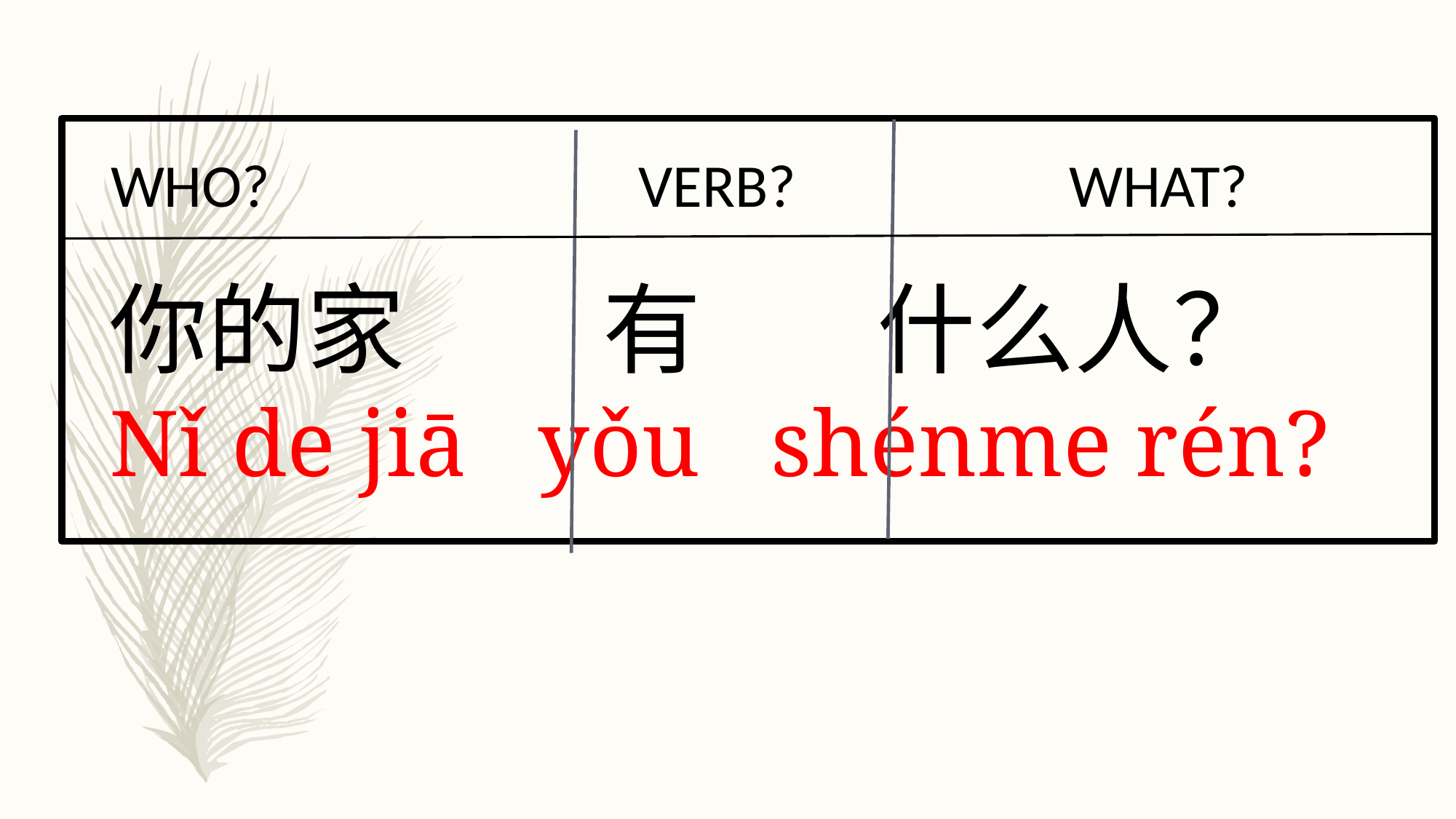

WHO?                           VERB?                    WHAT?
你的家         有        什么人？
Nǐ de jiā   yǒu   shénme rén?